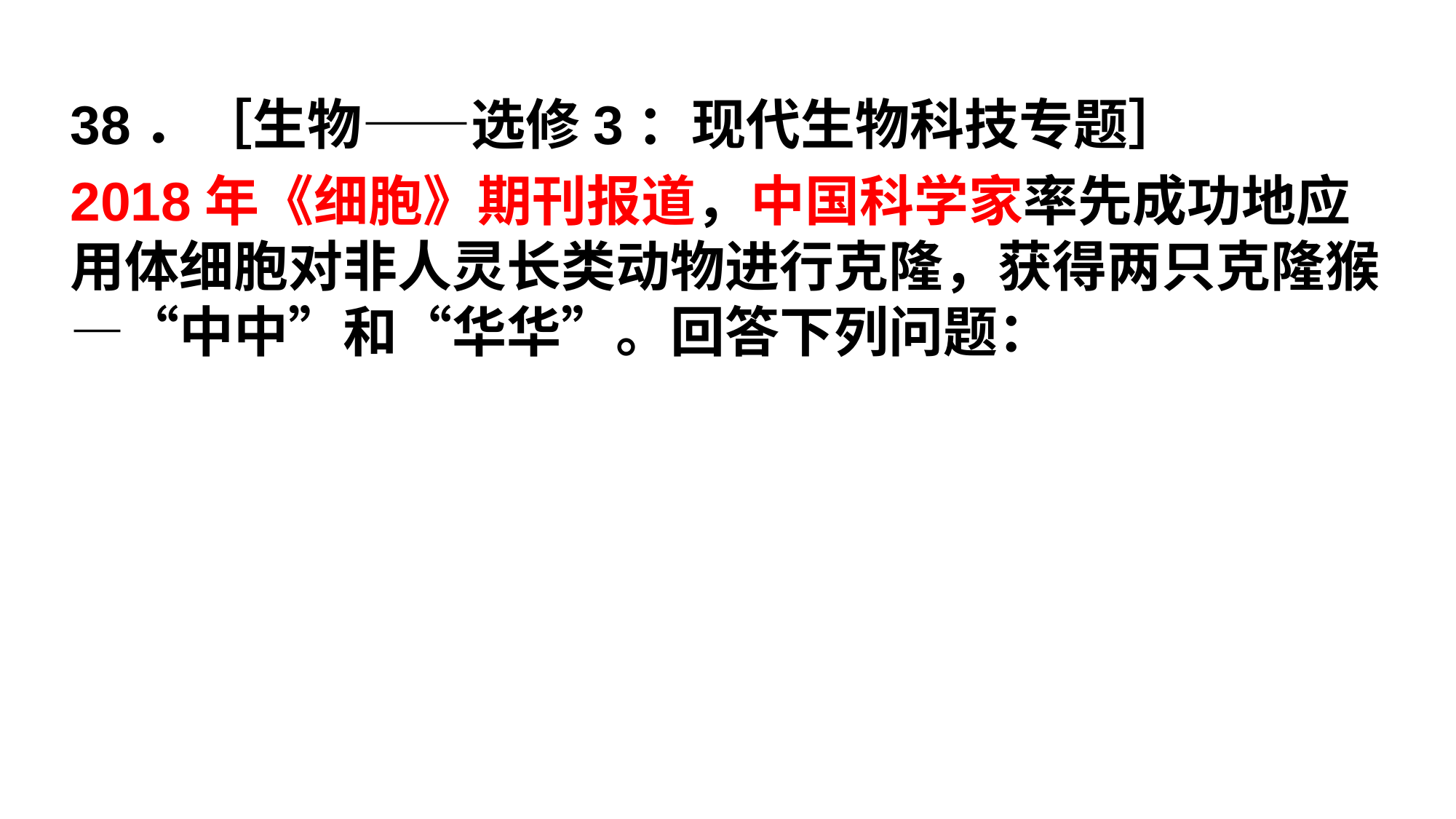

38．［生物——选修3：现代生物科技专题］
2018年《细胞》期刊报道，中国科学家率先成功地应用体细胞对非人灵长类动物进行克隆，获得两只克隆猴—“中中”和“华华”。回答下列问题：